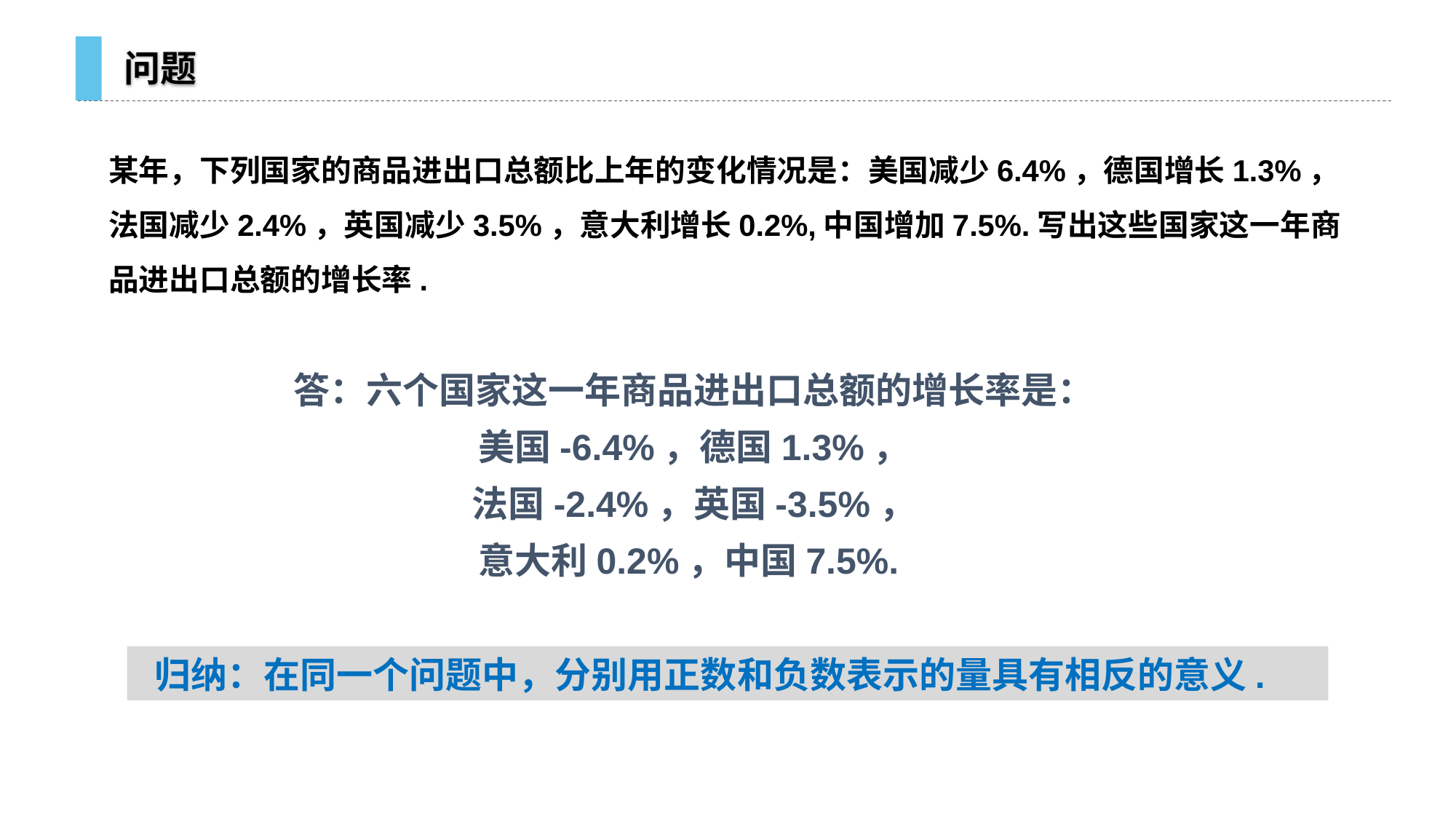

问题
某年，下列国家的商品进出口总额比上年的变化情况是：美国减少6.4%，德国增长1.3%，法国减少2.4%，英国减少3.5%，意大利增长0.2%,中国增加7.5%.写出这些国家这一年商品进出口总额的增长率.
答：六个国家这一年商品进出口总额的增长率是：
美国-6.4%，德国1.3%，
法国-2.4%，英国-3.5%，
意大利0.2%，中国7.5%.
 归纳：在同一个问题中，分别用正数和负数表示的量具有相反的意义.